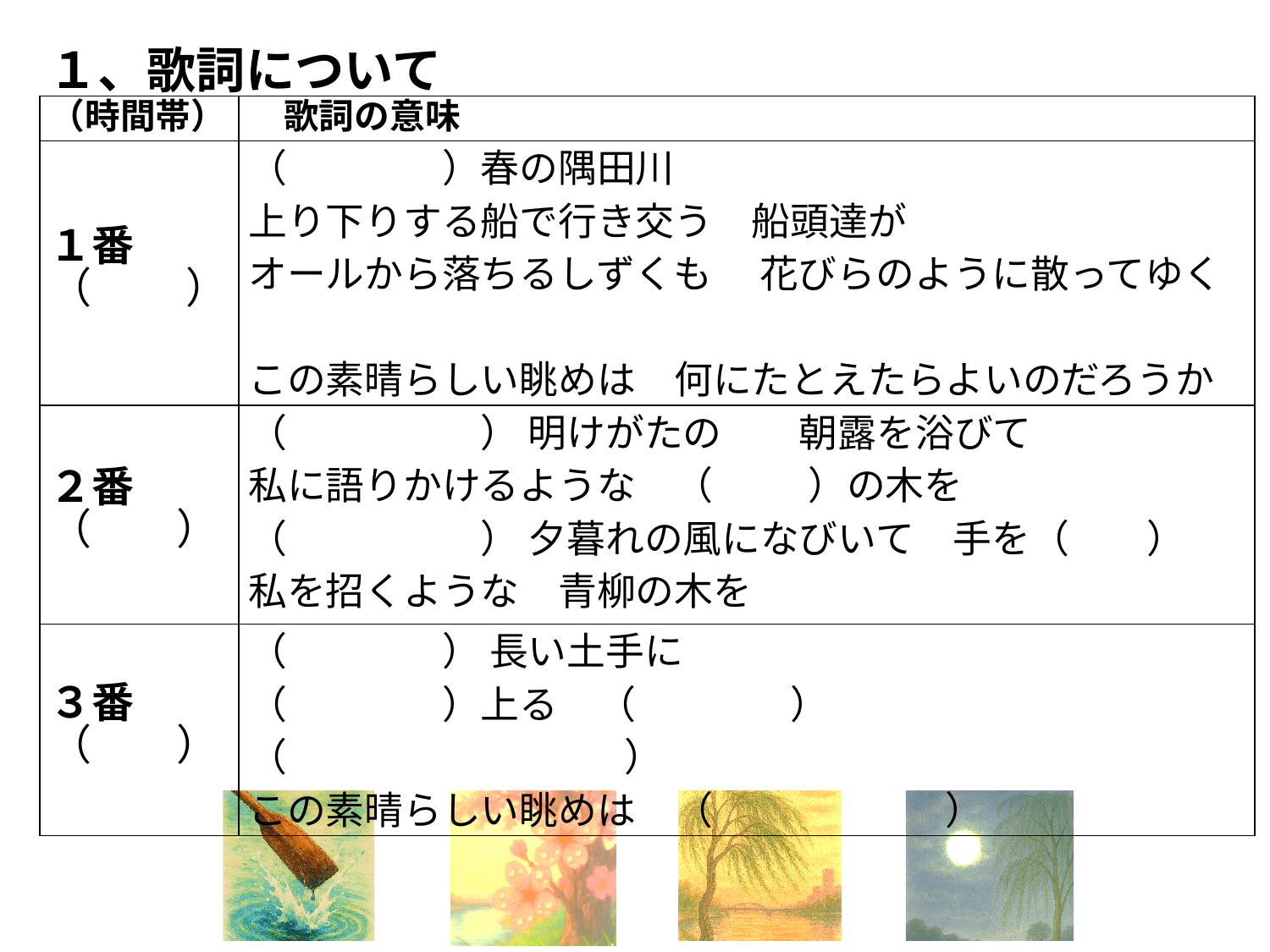

| （時間帯） | 歌詞の意味 |
| --- | --- |
| １番 （　　 ） | （　　　　）春の隅田川　 上り下りする船で行き交う　船頭達が　　　 オールから落ちるしずくも 　花びらのように散ってゆく　 この素晴らしい眺めは　何にたとえたらよいのだろうか |
| ２番 （　　） | （　　　　　） 明けがたの　　朝露を浴びて　 私に語りかけるような　（ 　　 ）の木を （　　　　　） 夕暮れの風になびいて　手を（　　）　 私を招くような　青柳の木を |
| ３番 （　　） | （　　　　） 長い土手に　 （　　　　）上る　（　　　　） （　　　 　） この素晴らしい眺めは　（　　　　　　） |